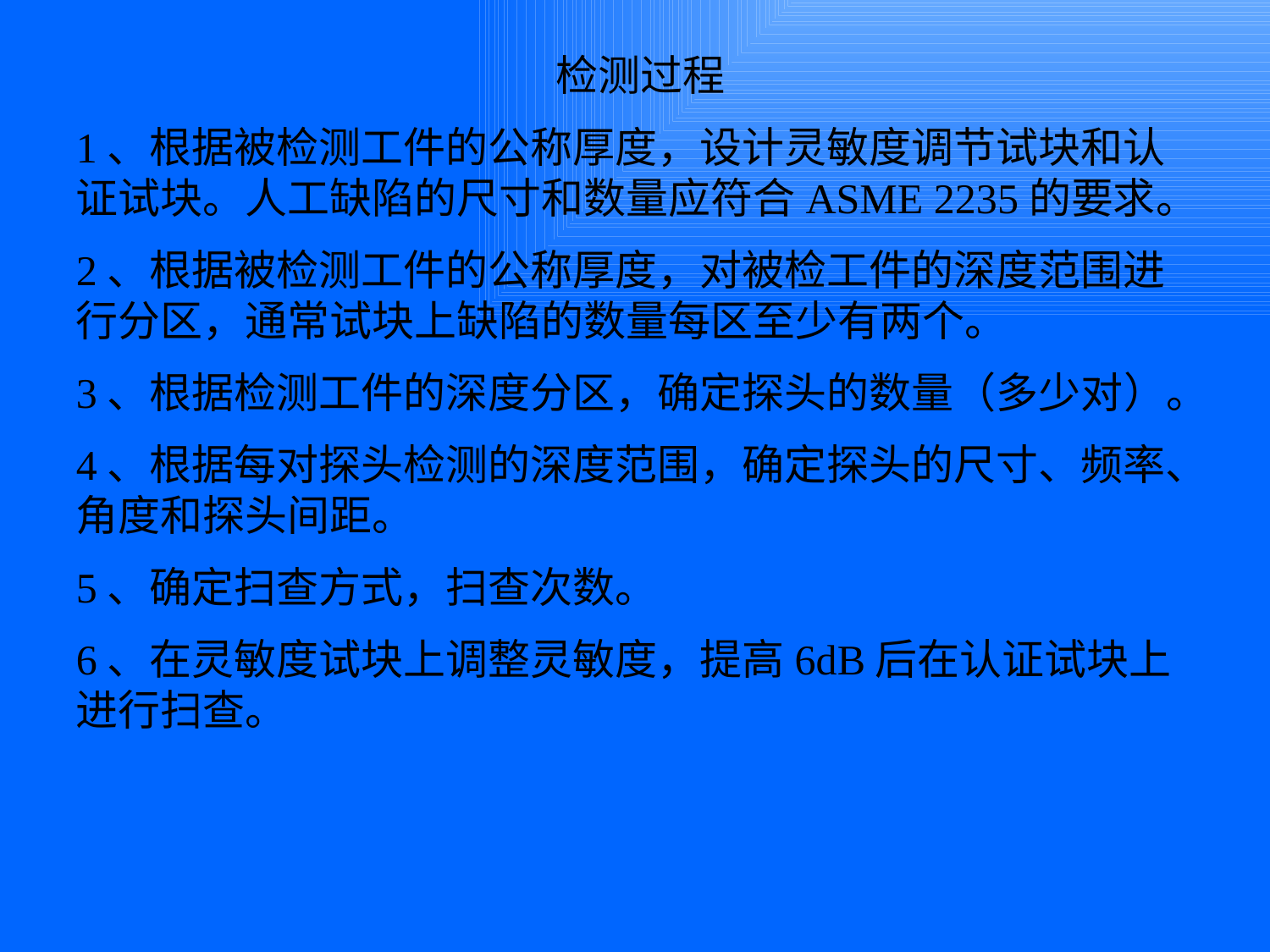

检测过程
1、根据被检测工件的公称厚度，设计灵敏度调节试块和认证试块。人工缺陷的尺寸和数量应符合ASME 2235的要求。
2、根据被检测工件的公称厚度，对被检工件的深度范围进行分区，通常试块上缺陷的数量每区至少有两个。
3、根据检测工件的深度分区，确定探头的数量（多少对）。
4、根据每对探头检测的深度范围，确定探头的尺寸、频率、角度和探头间距。
5、确定扫查方式，扫查次数。
6、在灵敏度试块上调整灵敏度，提高6dB后在认证试块上进行扫查。